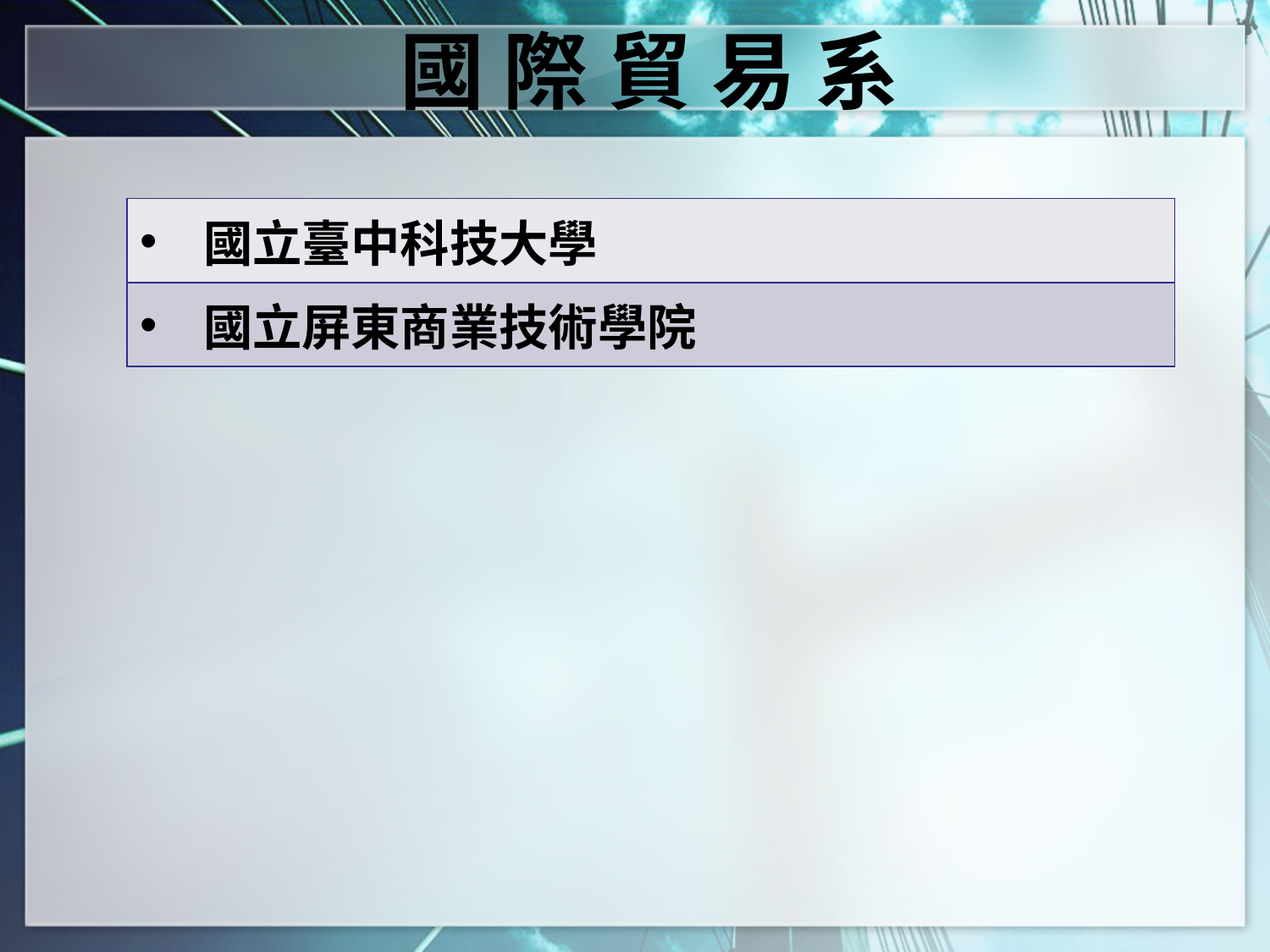

國 際 貿 易 系
| 國立臺中科技大學 |
| --- |
| 國立屏東商業技術學院 |